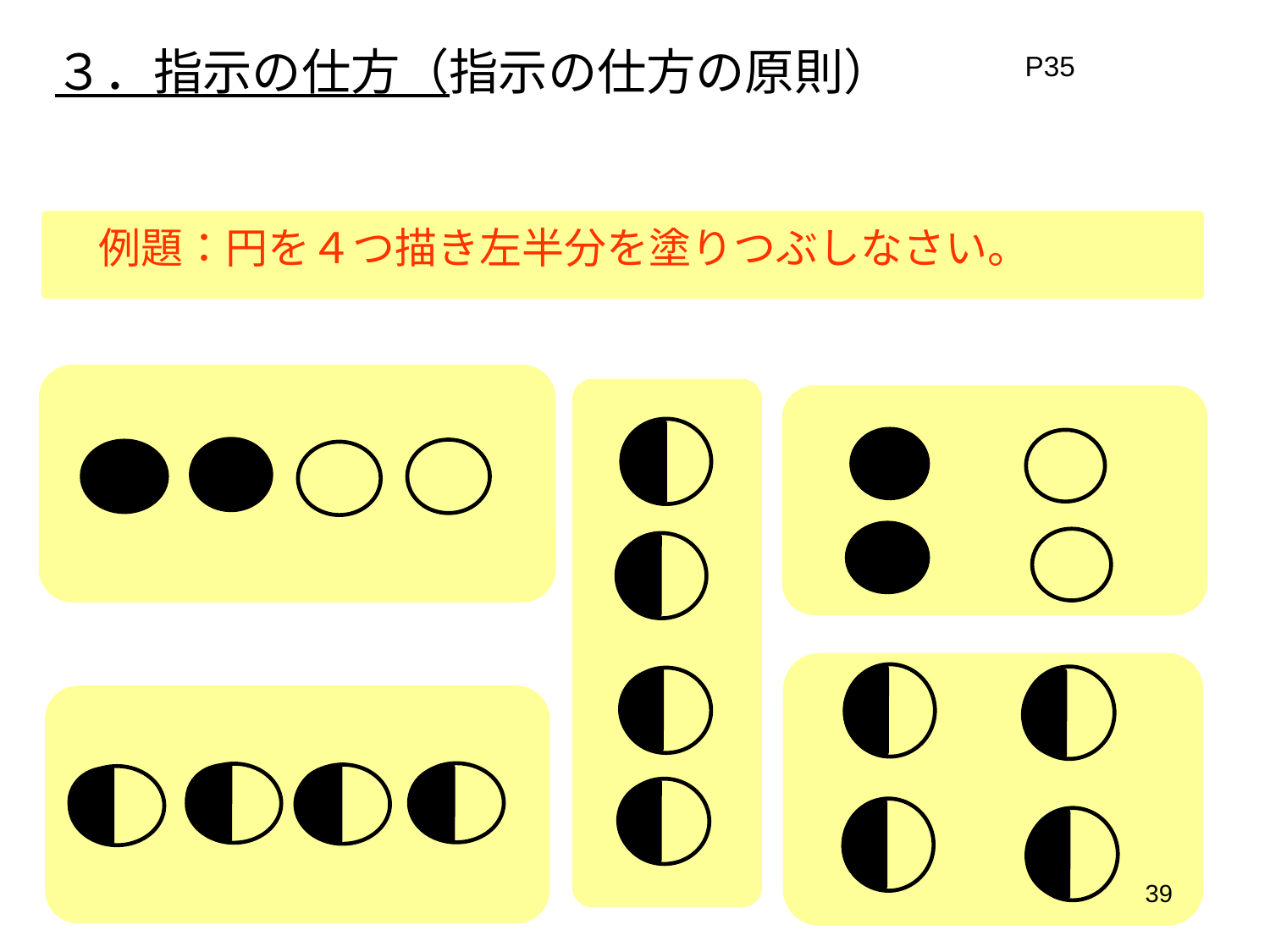

３．指示の仕方（指示の仕方の原則）
P35
　例題：円を４つ描き左半分を塗りつぶしなさい。

39